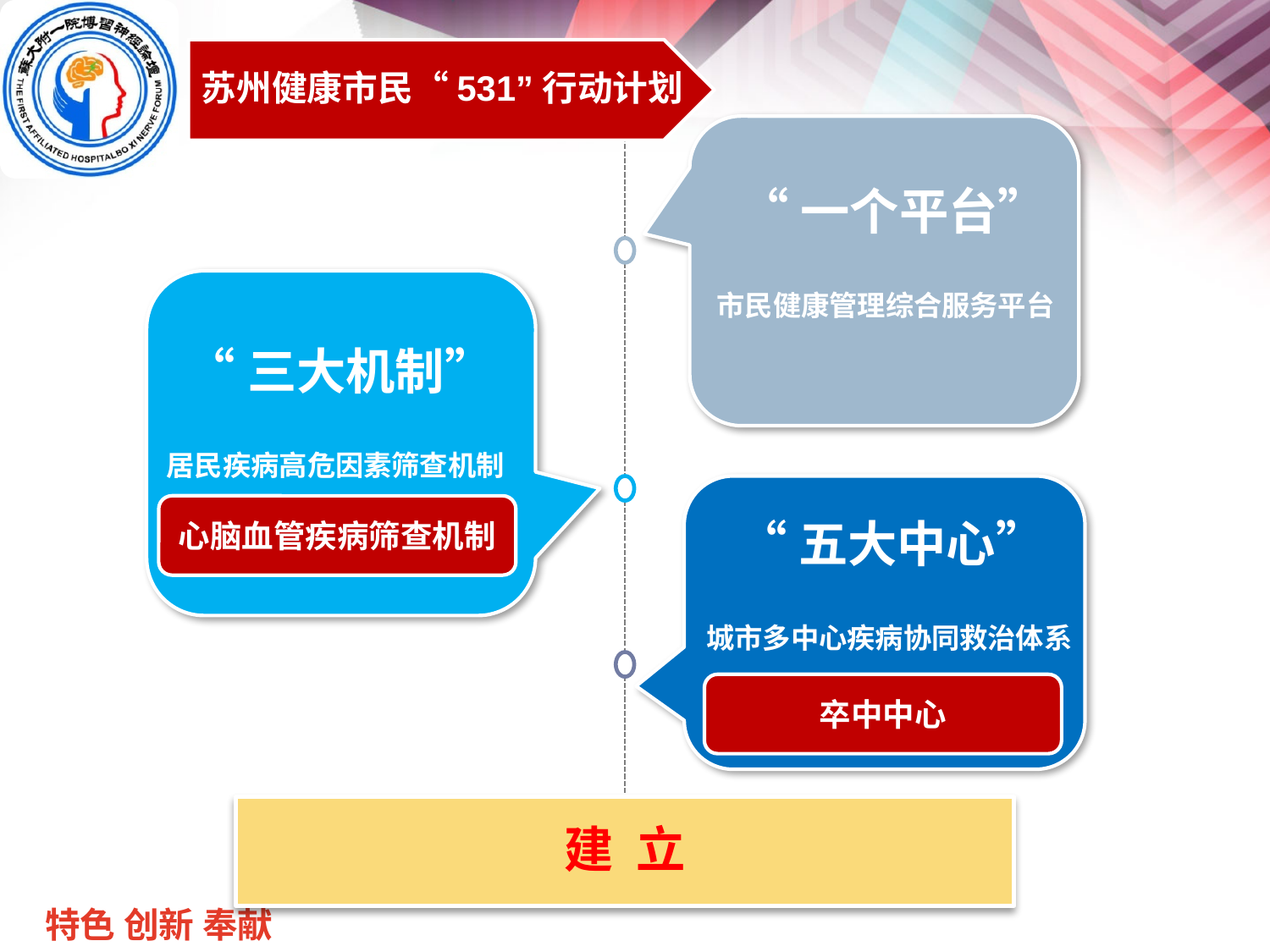

苏州健康市民“531”行动计划

“一个平台”

市民健康管理综合服务平台

“三大机制”

居民疾病高危因素筛查机制

“五大中心”

城市多中心疾病协同救治体系
心脑血管疾病筛查机制

卒中中心

建  立